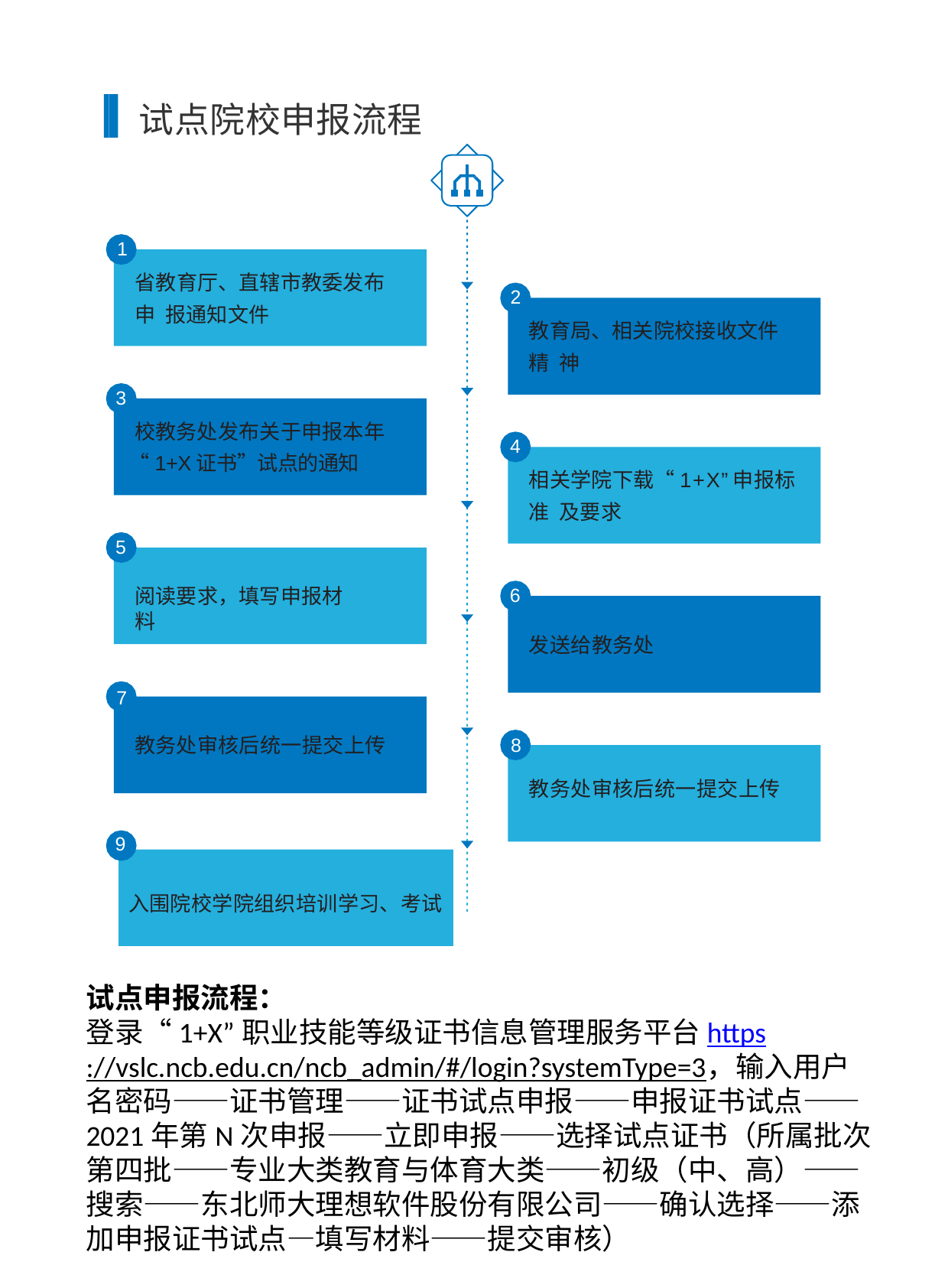

试点院校申报流程

1

省教育厅、直辖市教委发布申  报通知文件

2

教育局、相关院校接收文件精  神

3

校教务处发布关于申报本年  “1+X证书”试点的通知

4

相关学院下载“1+X”申报标准  及要求

5

6
阅读要求，填写申报材料

发送给教务处

7

教务处审核后统一提交上传
8

教务处审核后统一提交上传

9

入围院校学院组织培训学习、考试
试点申报流程：
登录“1+X”职业技能等级证书信息管理服务平台https://vslc.ncb.edu.cn/ncb_admin/#/login?systemType=3，输入用户名密码——证书管理——证书试点申报——申报证书试点——2021年第N次申报——立即申报——选择试点证书（所属批次第四批——专业大类教育与体育大类——初级（中、高）——搜索——东北师大理想软件股份有限公司——确认选择——添加申报证书试点—填写材料——提交审核）